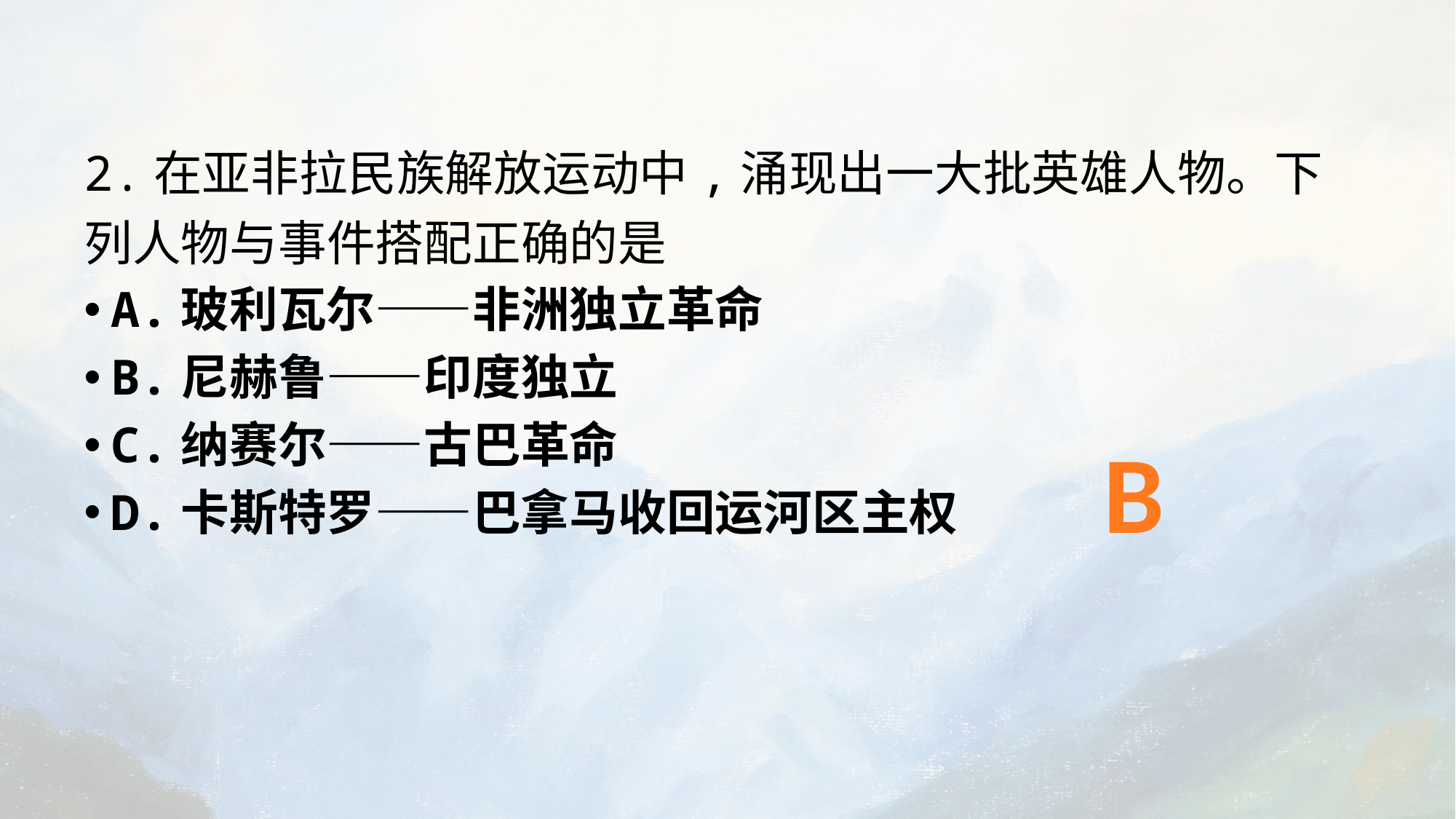

2.在亚非拉民族解放运动中,涌现出一大批英雄人物。下列人物与事件搭配正确的是
A.玻利瓦尔——非洲独立革命
B.尼赫鲁——印度独立
C.纳赛尔——古巴革命
D.卡斯特罗——巴拿马收回运河区主权

B